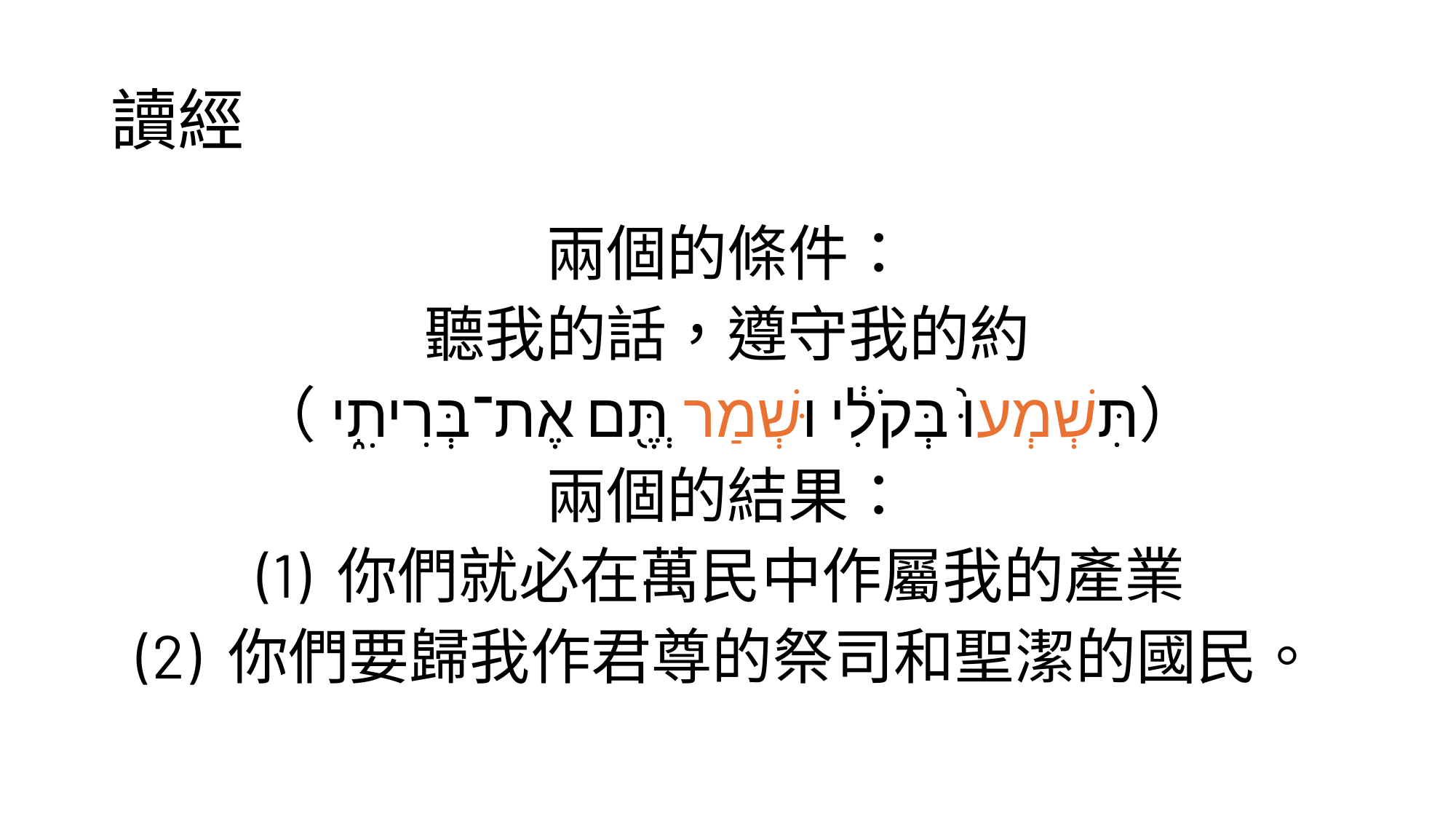

# 讀經
兩個的條件：
聽我的話，遵守我的約
（תִּשְׁמְעוּ֙ בְּקֹלִ֔י וּשְׁמַרְתֶּ֖ם אֶת־בְּרִיתִ֑י）
兩個的結果：
(1) 你們就必在萬民中作屬我的產業
(2) 你們要歸我作君尊的祭司和聖潔的國民。